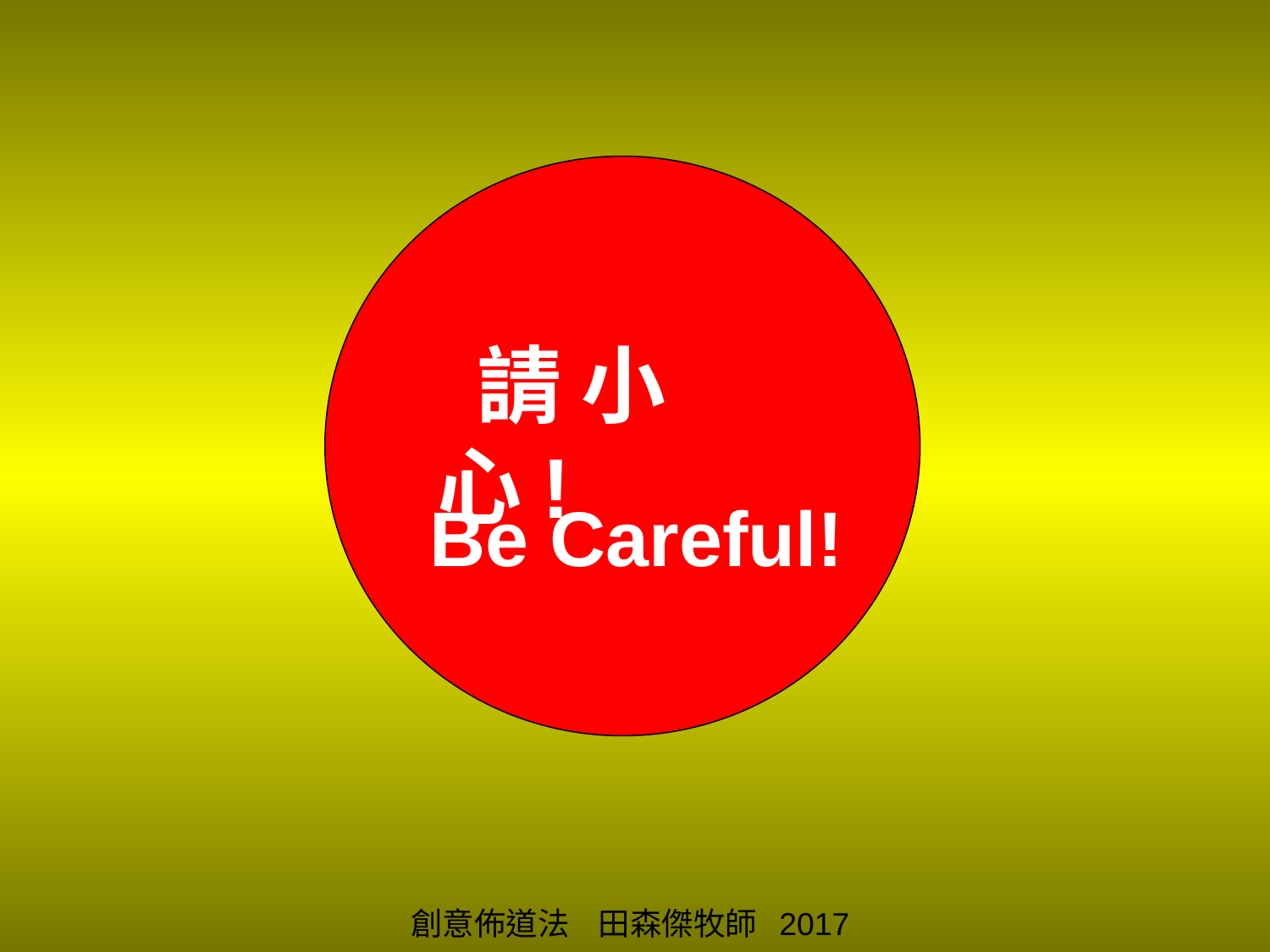

請 小 心!
# Be Careful!
創意佈道法    田森傑牧師  2017